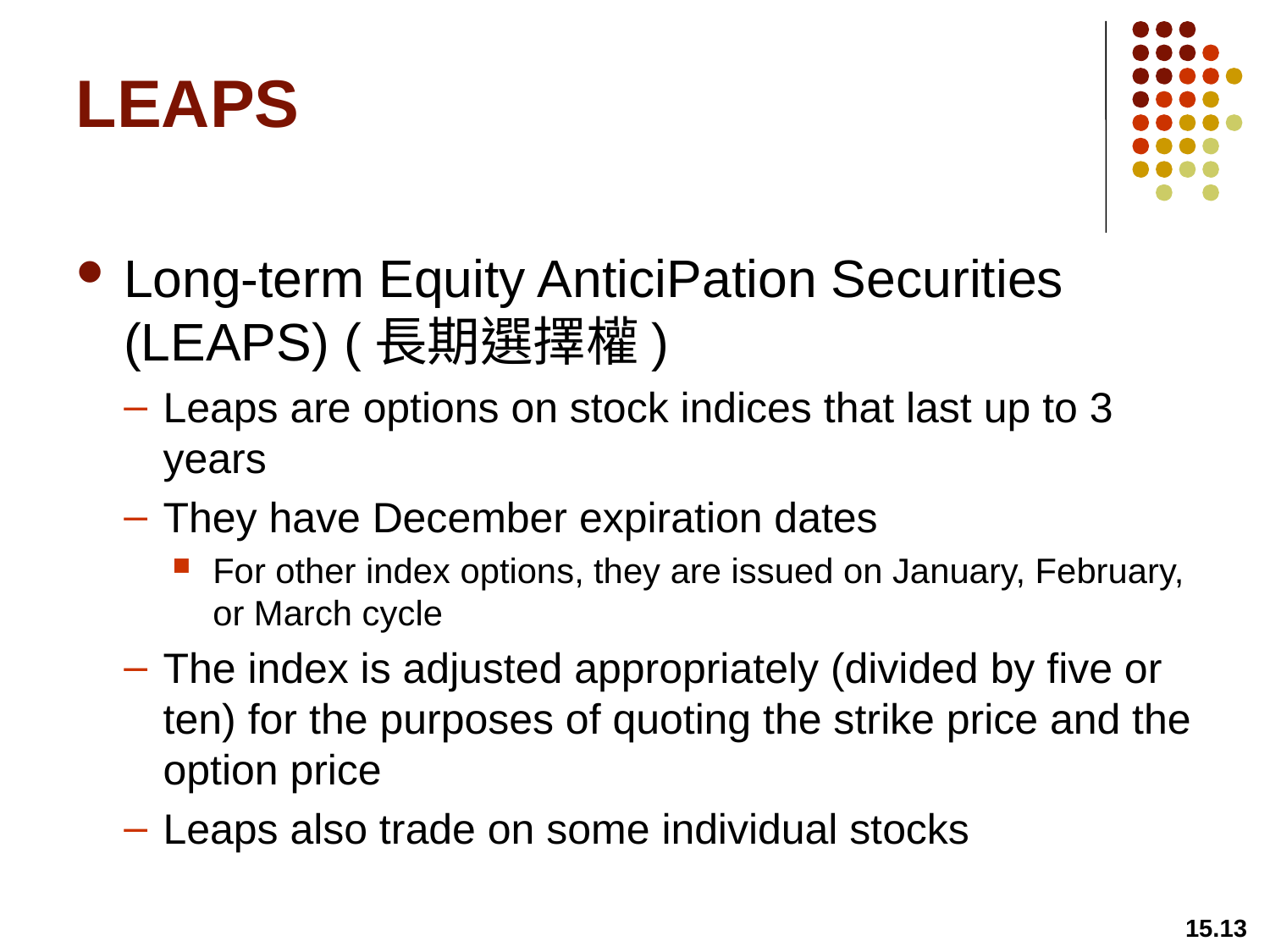

# LEAPS
Long-term Equity AnticiPation Securities (LEAPS) (長期選擇權)
Leaps are options on stock indices that last up to 3 years
They have December expiration dates
For other index options, they are issued on January, February, or March cycle
The index is adjusted appropriately (divided by five or ten) for the purposes of quoting the strike price and the option price
Leaps also trade on some individual stocks

15.13